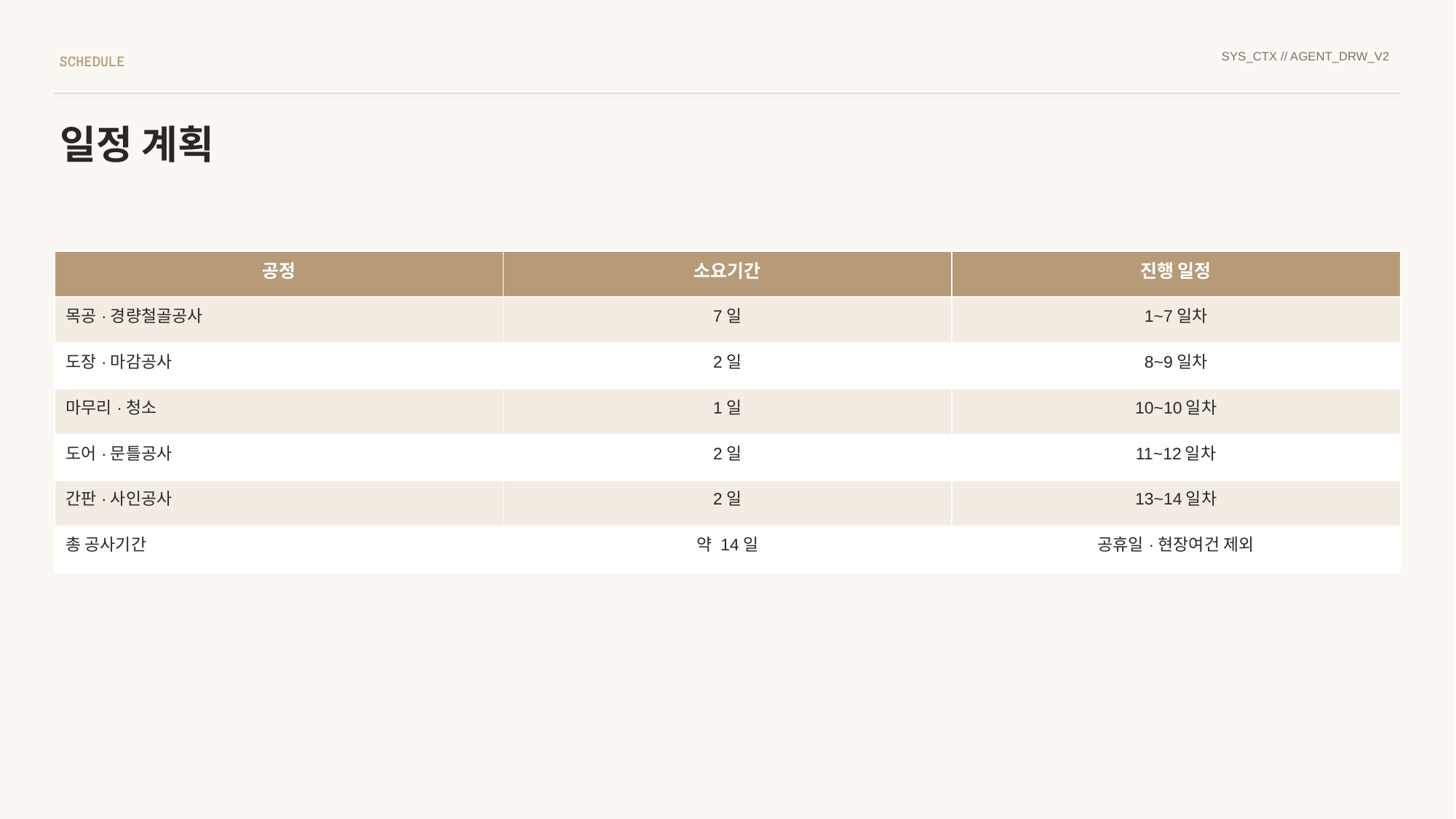

SYS_CTX // AGENT_DRW_V2
SCHEDULE

일정 계획
| 공정 | 소요기간 | 진행 일정 |
| --- | --- | --- |
| 목공·경량철골공사 | 7일 | 1~7일차 |
| 도장·마감공사 | 2일 | 8~9일차 |
| 마무리·청소 | 1일 | 10~10일차 |
| 도어·문틀공사 | 2일 | 11~12일차 |
| 간판·사인공사 | 2일 | 13~14일차 |
| 총 공사기간 | 약 14일 | 공휴일·현장여건 제외 |